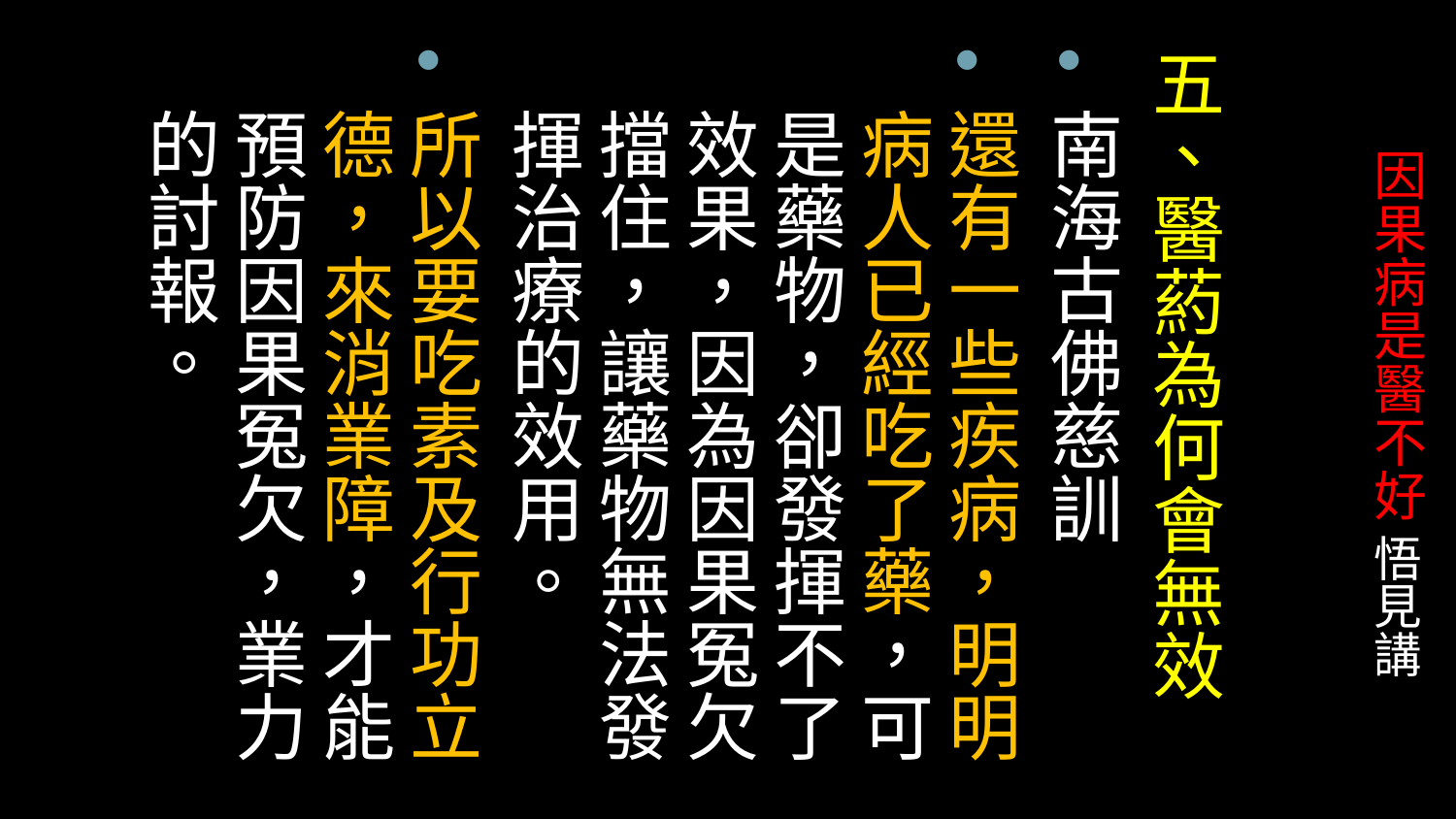

五、醫葯為何會無效
南海古佛慈訓
還有一些疾病，明明病人已經吃了藥，可是藥物，卻發揮不了效果，因為因果冤欠擋住，讓藥物無法發揮治療的效用。
所以要吃素及行功立德，來消業障，才能預防因果冤欠，業力的討報。

# 因果病是醫不好 悟見講